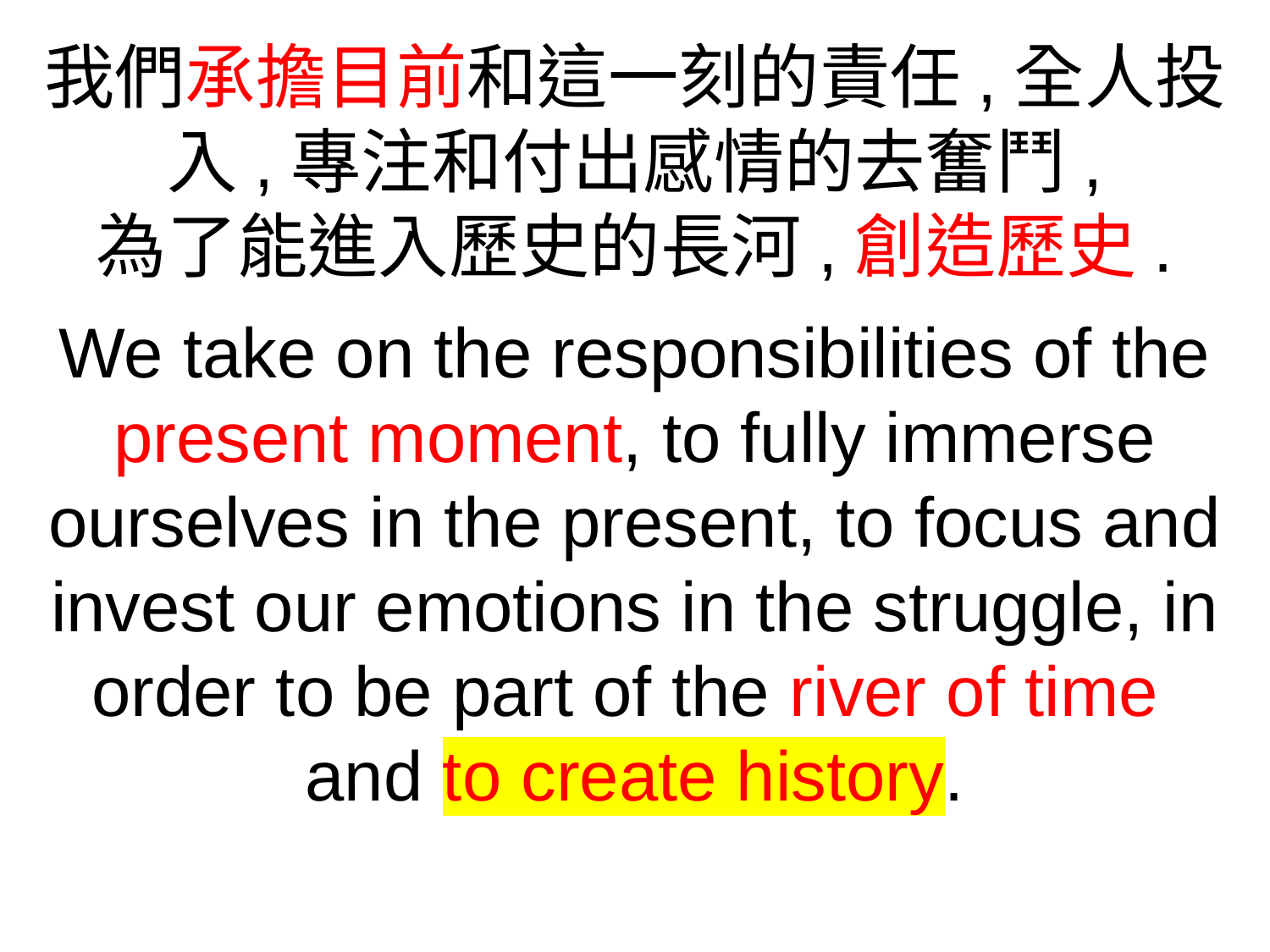

我們承擔目前和這一刻的責任,全人投入,專注和付出感情的去奮鬥,
為了能進入歷史的長河,創造歷史.
We take on the responsibilities of the present moment, to fully immerse ourselves in the present, to focus and invest our emotions in the struggle, in order to be part of the river of time
and to create history.